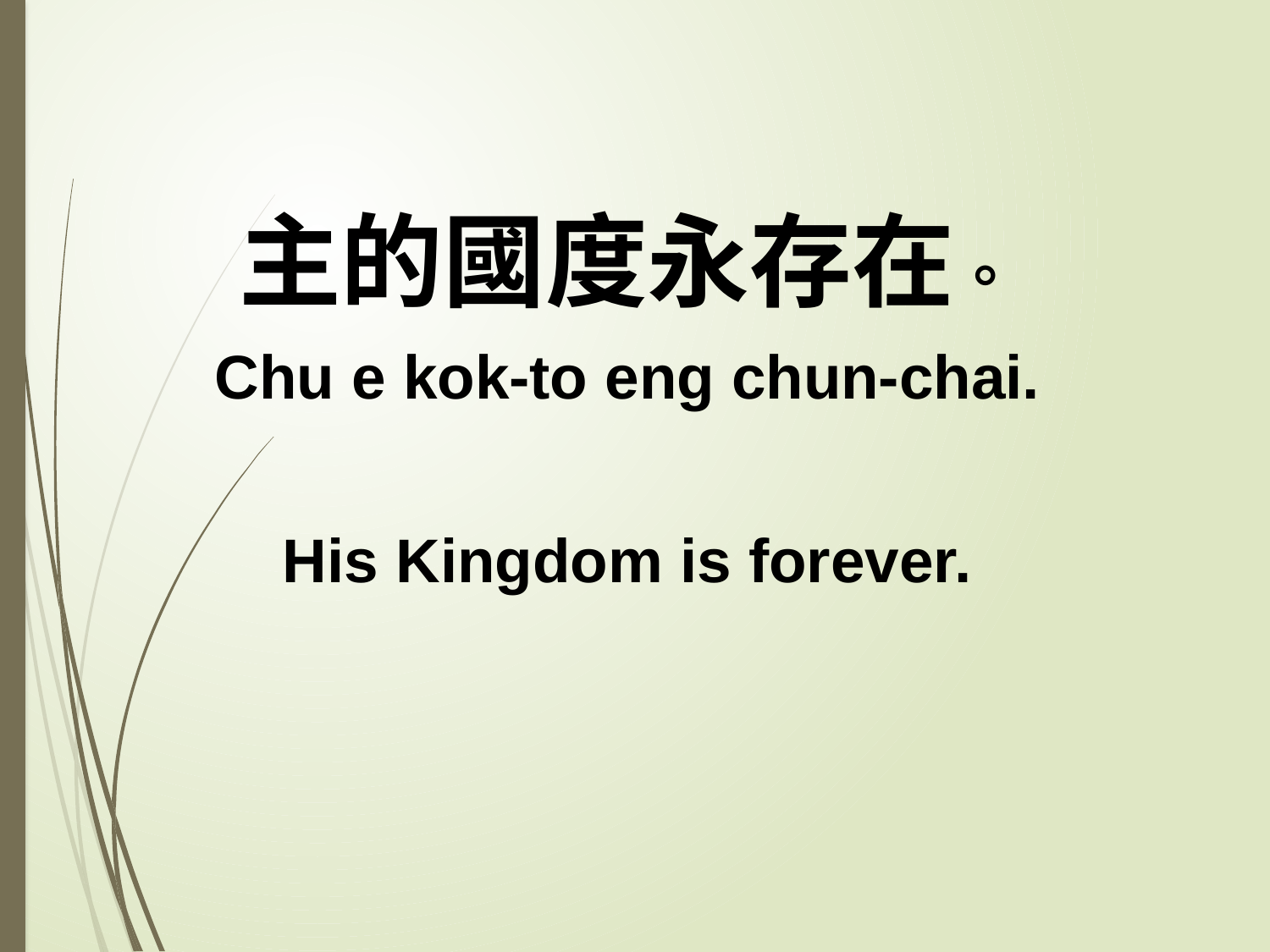

主的國度永存在。
Chu e kok-to eng chun-chai.

His Kingdom is forever.